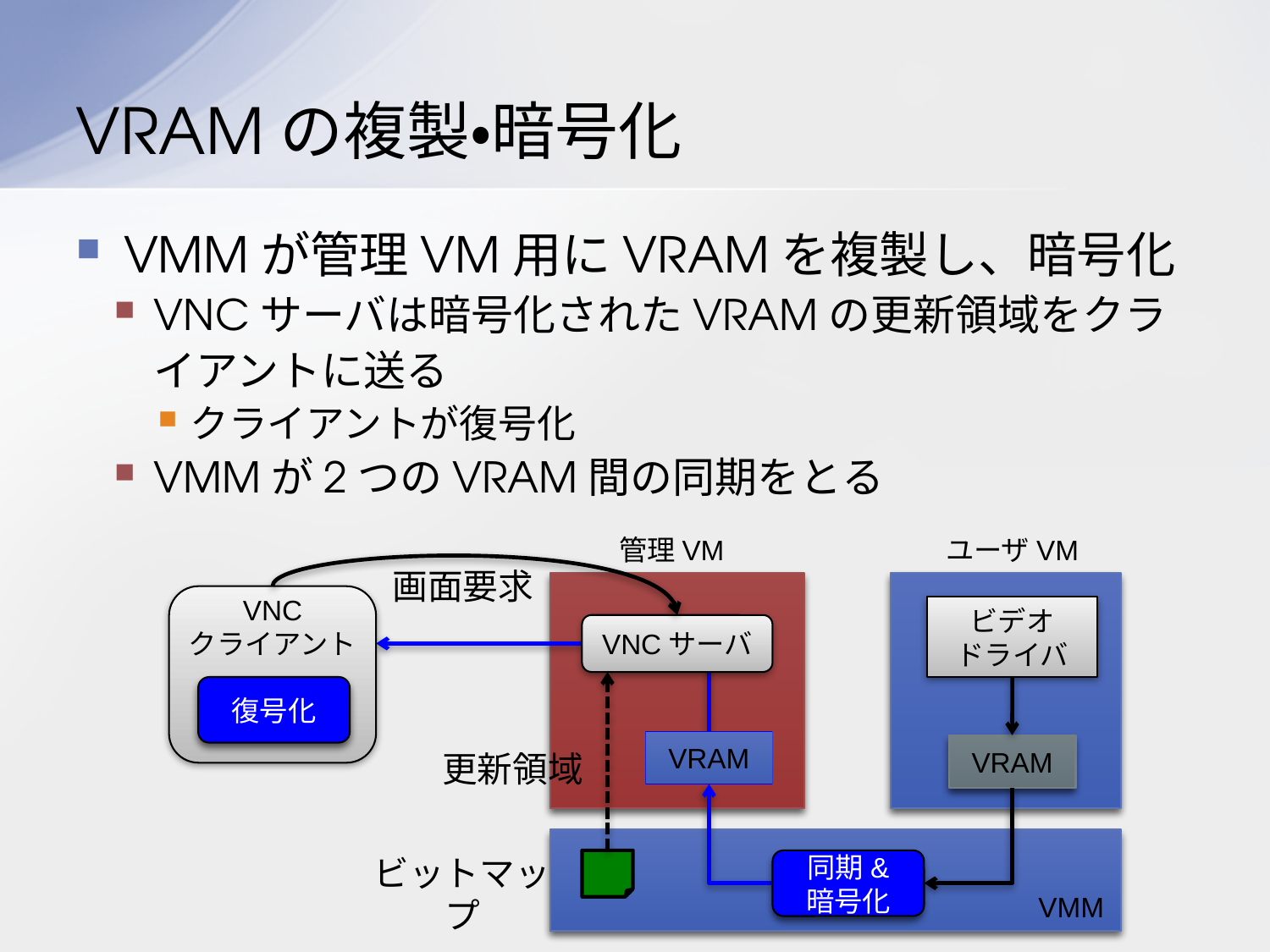

# VRAMの複製・暗号化
VMMが管理VM用にVRAMを複製し、暗号化
VNCサーバは暗号化されたVRAMの更新領域をクライアントに送る
クライアントが復号化
VMMが2つのVRAM間の同期をとる

管理VM

 ユーザVM

画面要求

VNC
クライアント
ビデオ
ドライバ
VNCサーバ
復号化
VRAM
VRAM
更新領域

ビットマップ

同期&
暗号化
VMM